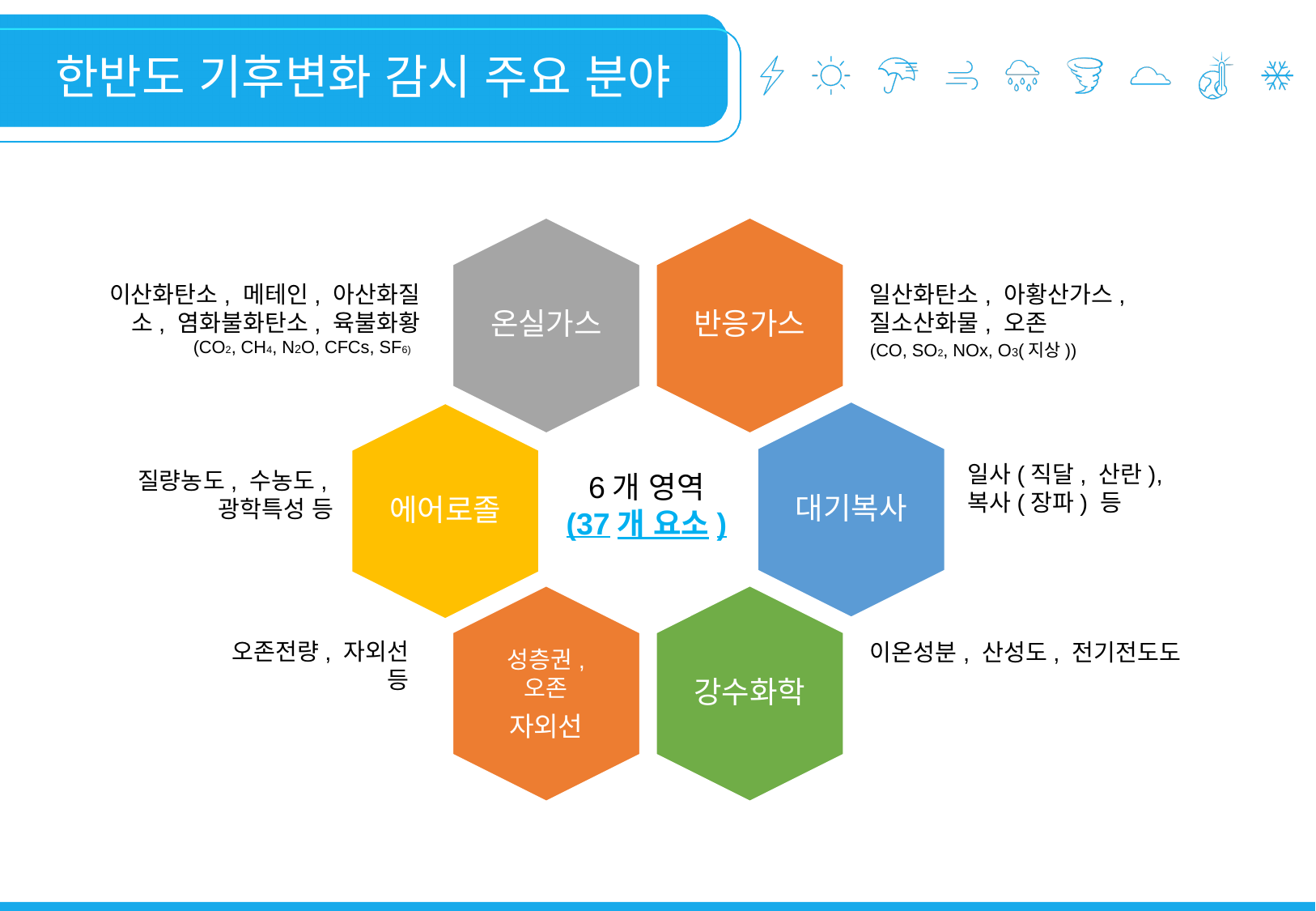

한반도 기후변화 감시 주요 분야
반응가스
온실가스
에어로졸
대기복사
강수화학
성층권, 오존
자외선
이산화탄소, 메테인, 아산화질소, 염화불화탄소, 육불화황
(CO2, CH4, N2O, CFCs, SF6)
일산화탄소, 아황산가스, 질소산화물, 오존
(CO, SO2, NOx, O3(지상))

일사(직달, 산란),
복사(장파) 등
질량농도, 수농도,
광학특성 등
6개 영역
(37개 요소)
오존전량, 자외선
등
이온성분, 산성도, 전기전도도